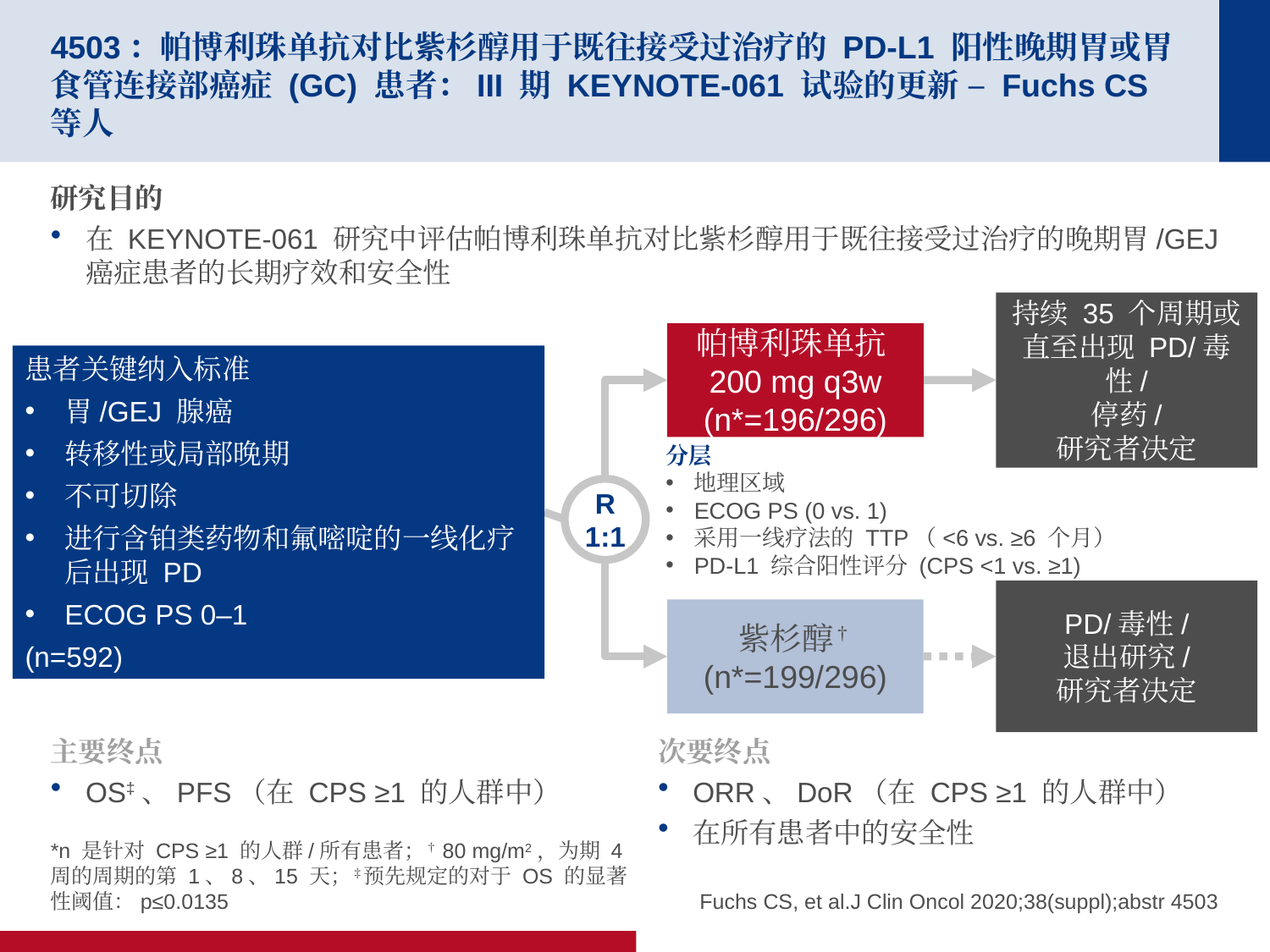

# 4503：帕博利珠单抗对比紫杉醇用于既往接受过治疗的 PD-L1 阳性晚期胃或胃食管连接部癌症 (GC) 患者：III 期 KEYNOTE-061 试验的更新 – Fuchs CS 等人
研究目的
在 KEYNOTE-061 研究中评估帕博利珠单抗对比紫杉醇用于既往接受过治疗的晚期胃/GEJ 癌症患者的长期疗效和安全性
持续 35 个周期或直至出现 PD/毒性/
停药/
研究者决定
帕博利珠单抗
200 mg q3w
(n*=196/296)
患者关键纳入标准
胃/GEJ 腺癌
转移性或局部晚期
不可切除
进行含铂类药物和氟嘧啶的一线化疗后出现 PD
ECOG PS 0–1
(n=592)
分层
地理区域
ECOG PS (0 vs. 1)
采用一线疗法的 TTP（<6 vs. ≥6 个月）
PD-L1 综合阳性评分 (CPS <1 vs. ≥1)
R
1:1
PD/毒性/
退出研究/
研究者决定
紫杉醇†
(n*=199/296)
次要终点
ORR、DoR（在 CPS ≥1 的人群中）
在所有患者中的安全性
主要终点
OS‡、PFS（在 CPS ≥1 的人群中）
*n 是针对 CPS ≥1 的人群/所有患者；†80 mg/m2，为期 4 周的周期的第 1、8、15 天；‡预先规定的对于 OS 的显著性阈值：p≤0.0135
Fuchs CS, et al.J Clin Oncol 2020;38(suppl);abstr 4503